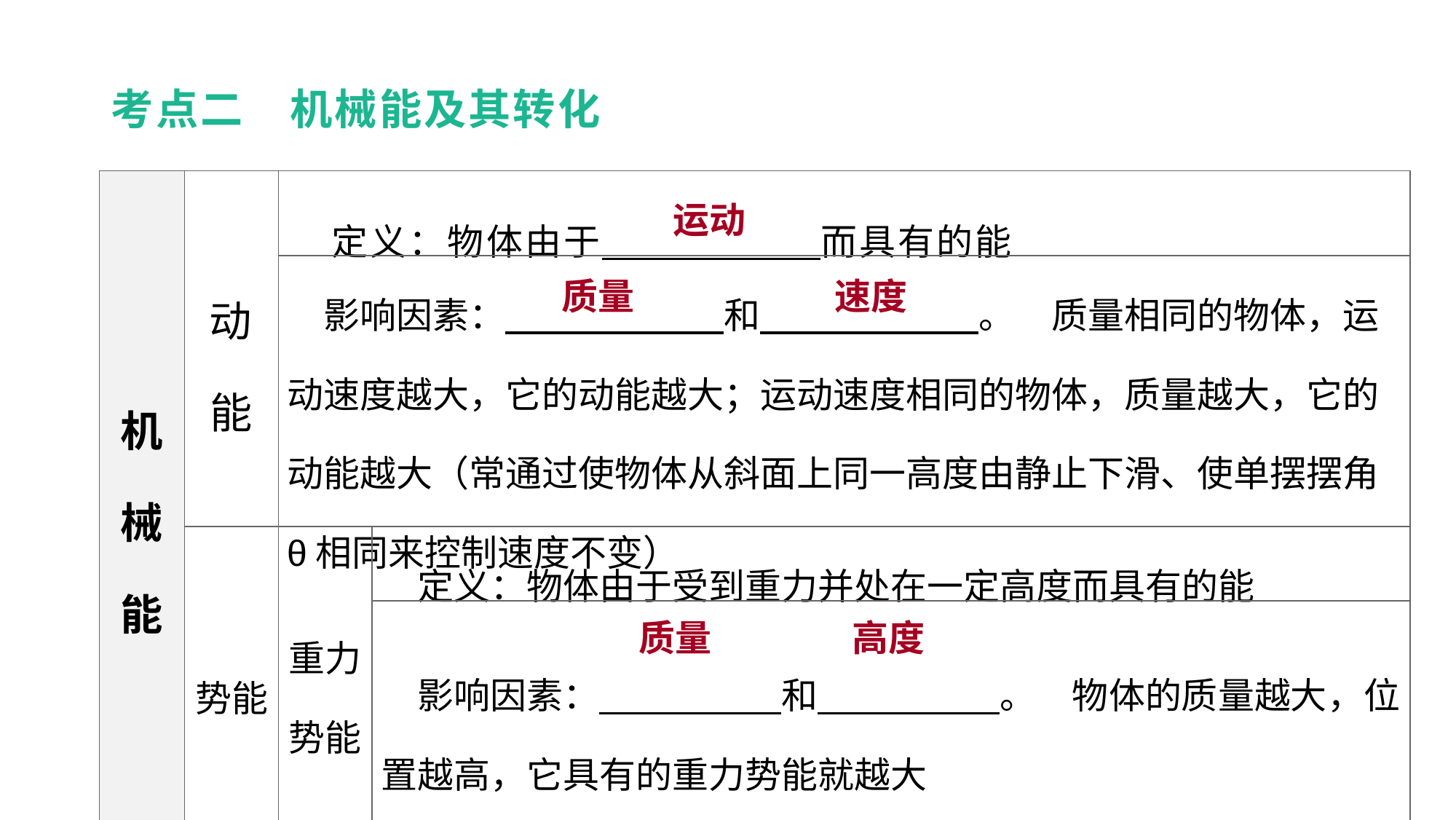

考点二　机械能及其转化
| 机 械 能 | 动能 | 定义：物体由于　　　　　　而具有的能 |  |
| --- | --- | --- | --- |
|  |  | 影响因素：　　　　　　和　　　　　　。　质量相同的物体，运动速度越大，它的动能越大；运动速度相同的物体，质量越大，它的动能越大（常通过使物体从斜面上同一高度由静止下滑、使单摆摆角θ相同来控制速度不变） |  |
|  | 势能 | 重力势能 | 定义：物体由于受到重力并处在一定高度而具有的能 |
|  |  |  | 影响因素：　　　　　和　　　　　。　物体的质量越大，位置越高，它具有的重力势能就越大 |
运动
教材梳理 夯实基础
质量
速度
质量
高度